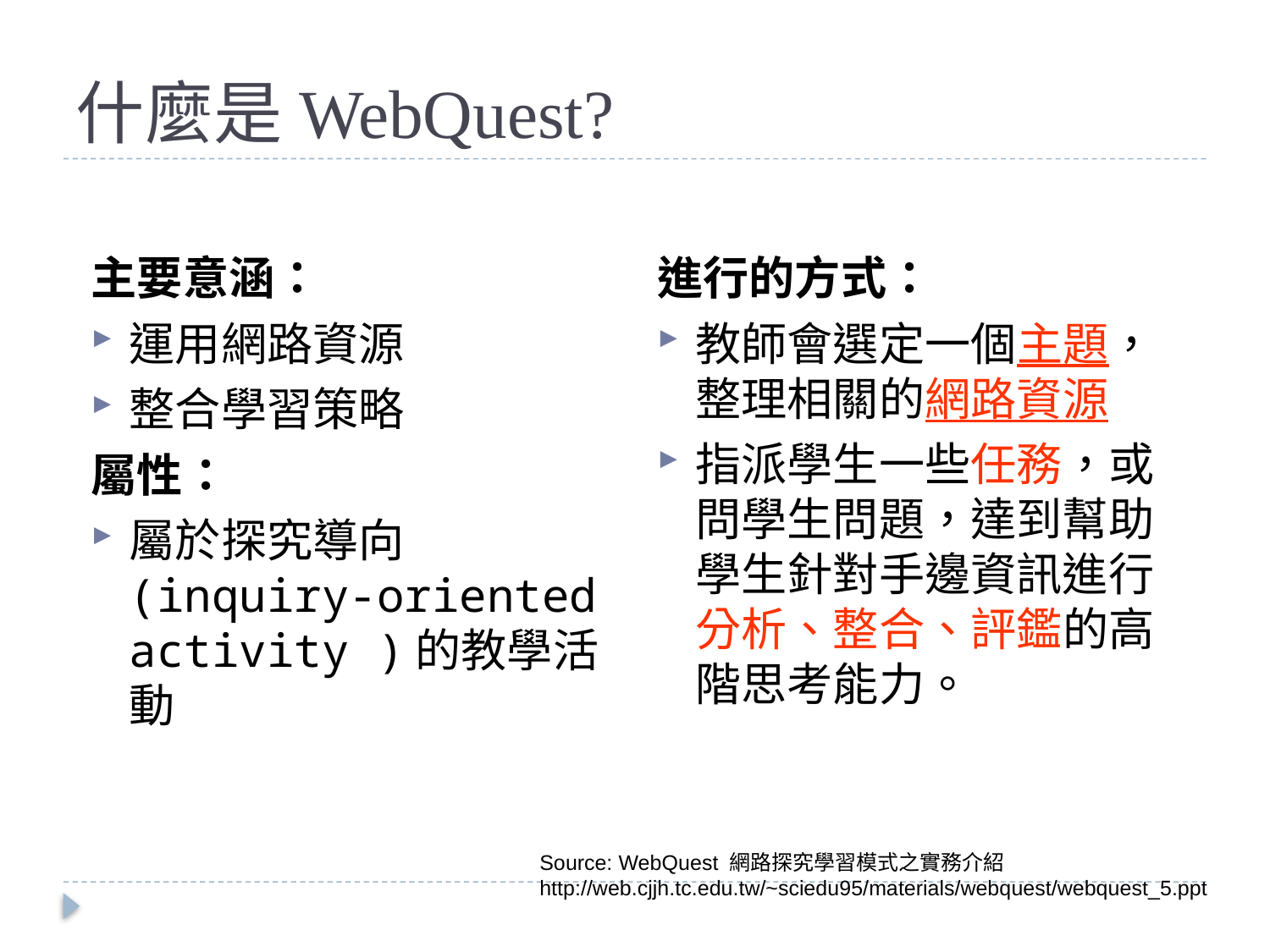

# 什麼是WebQuest?
主要意涵：
運用網路資源
整合學習策略
屬性：
屬於探究導向(inquiry-oriented activity )的教學活動

進行的方式：
教師會選定一個主題，整理相關的網路資源
指派學生一些任務，或問學生問題，達到幫助學生針對手邊資訊進行分析、整合、評鑑的高階思考能力。
Source: WebQuest 網路探究學習模式之實務介紹
http://web.cjjh.tc.edu.tw/~sciedu95/materials/webquest/webquest_5.ppt